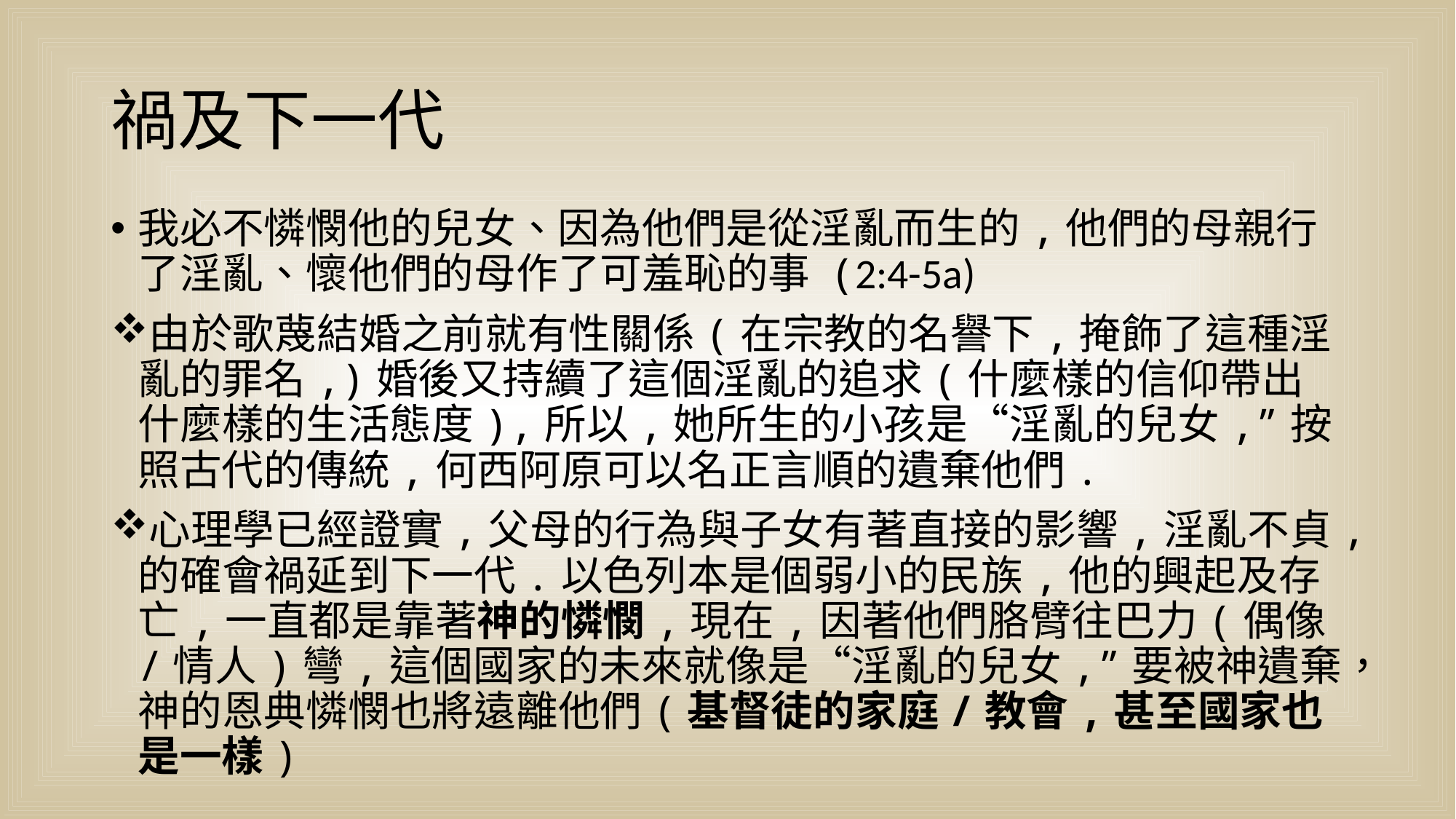

# 禍及下一代
我必不憐憫他的兒女、因為他們是從淫亂而生的,他們的母親行了淫亂、懷他們的母作了可羞恥的事 (2:4-5a)
由於歌蔑結婚之前就有性關係(在宗教的名譽下,掩飾了這種淫亂的罪名,)婚後又持續了這個淫亂的追求(什麼樣的信仰帶出什麼樣的生活態度),所以,她所生的小孩是“淫亂的兒女,”按照古代的傳統,何西阿原可以名正言順的遺棄他們.
心理學已經證實,父母的行為與子女有著直接的影響,淫亂不貞,的確會禍延到下一代.以色列本是個弱小的民族,他的興起及存亡,一直都是靠著神的憐憫,現在,因著他們胳臂往巴力(偶像/情人)彎,這個國家的未來就像是“淫亂的兒女,”要被神遺棄，神的恩典憐憫也將遠離他們(基督徒的家庭/教會,甚至國家也是一樣)